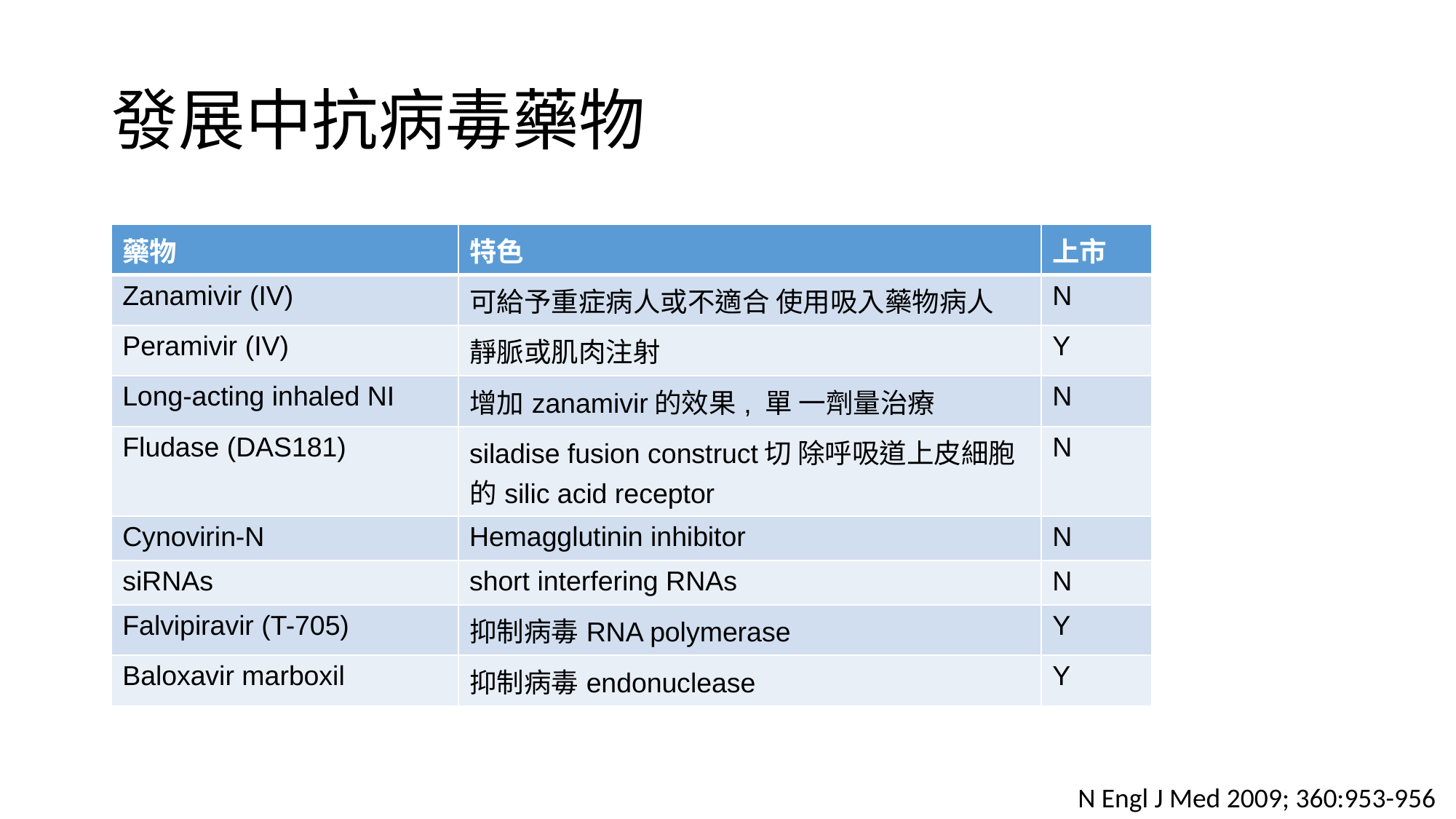

# 發展中抗病毒藥物
| 藥物 | 特色 | 上市 |
| --- | --- | --- |
| Zanamivir (IV) | 可給予重症病人或不適合 使用吸入藥物病人 | N |
| Peramivir (IV) | 靜脈或肌肉注射 | Y |
| Long-acting inhaled NI | 增加zanamivir的效果, 單 一劑量治療 | N |
| Fludase (DAS181) | siladise fusion construct切 除呼吸道上皮細胞的silic acid receptor | N |
| Cynovirin-N | Hemagglutinin inhibitor | N |
| siRNAs | short interfering RNAs | N |
| Falvipiravir (T-705) | 抑制病毒RNA polymerase | Y |
| Baloxavir marboxil | 抑制病毒endonuclease | Y |
N Engl J Med 2009; 360:953-956